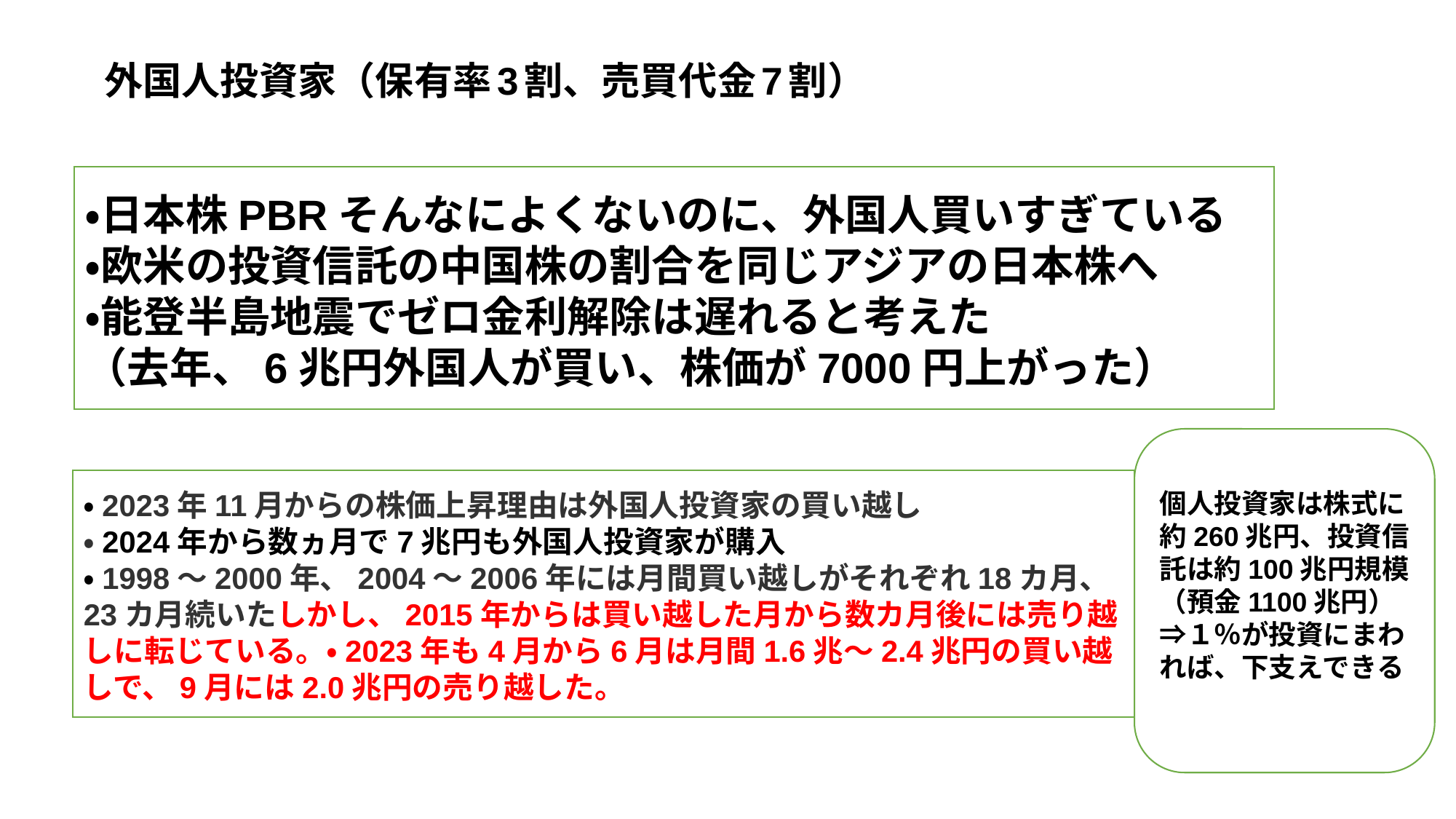

# 外国人投資家（保有率3割、売買代金7割）

・日本株PBRそんなによくないのに、外国人買いすぎている
・欧米の投資信託の中国株の割合を同じアジアの日本株へ
・能登半島地震でゼロ金利解除は遅れると考えた
（去年、6兆円外国人が買い、株価が7000円上がった）

個人投資家は株式に約260兆円、投資信託は約100兆円規模（預金1100兆円）⇒１％が投資にまわれば、下支えできる

・2023年11月からの株価上昇理由は外国人投資家の買い越し
・2024年から数ヵ月で7兆円も外国人投資家が購入
・1998〜2000年、2004〜2006年には月間買い越しがそれぞれ18カ月、23カ月続いたしかし、2015年からは買い越した月から数カ月後には売り越しに転じている。・2023年も4月から6月は月間1.6兆〜2.4兆円の買い越しで、9月には2.0兆円の売り越した。